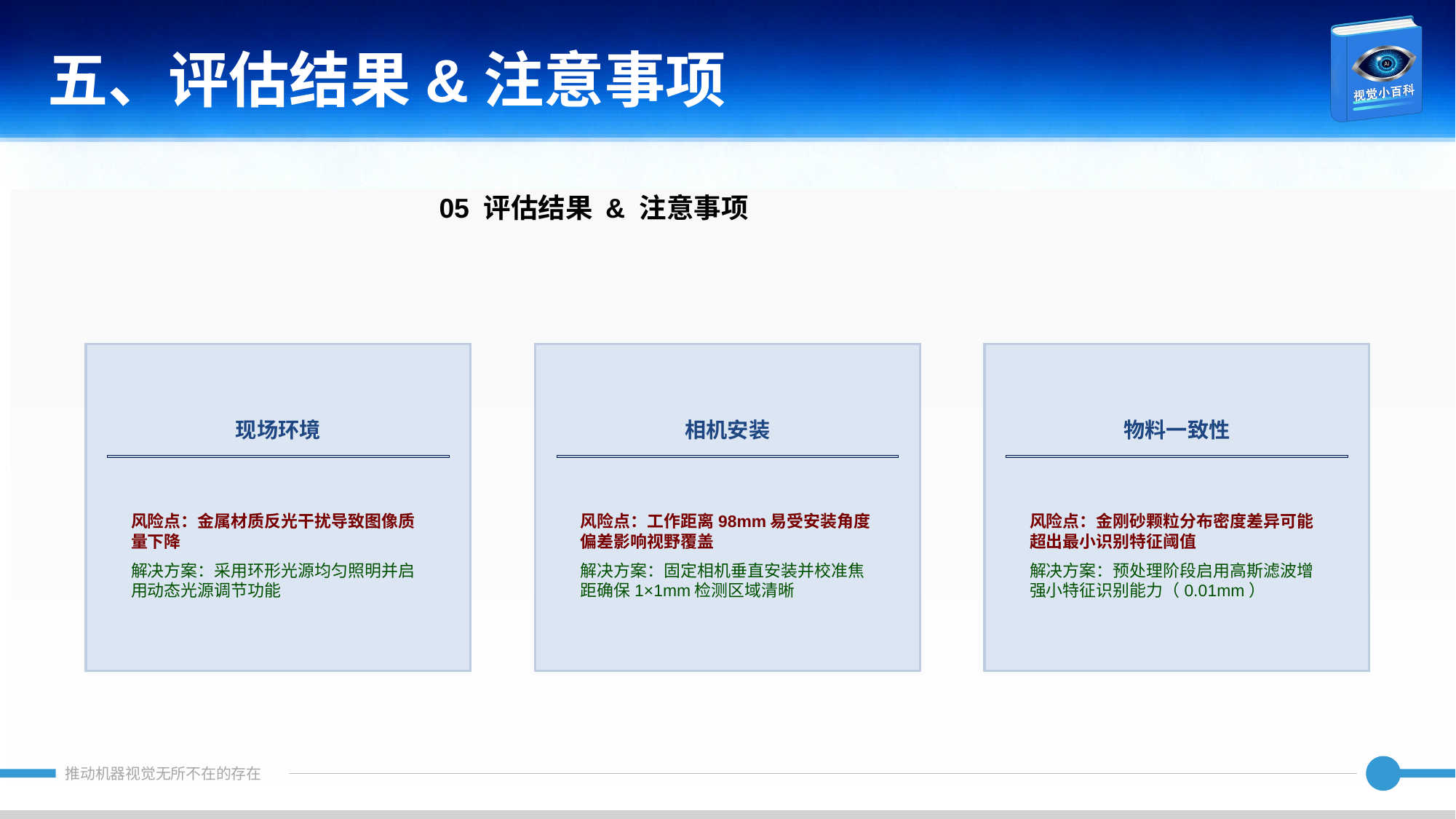

五、评估结果&注意事项

05 评估结果 & 注意事项

现场环境

相机安装

物料一致性

风险点：金属材质反光干扰导致图像质量下降
解决方案：采用环形光源均匀照明并启用动态光源调节功能

风险点：工作距离98mm易受安装角度偏差影响视野覆盖
解决方案：固定相机垂直安装并校准焦距确保1×1mm检测区域清晰

风险点：金刚砂颗粒分布密度差异可能超出最小识别特征阈值
解决方案：预处理阶段启用高斯滤波增强小特征识别能力（0.01mm）
10